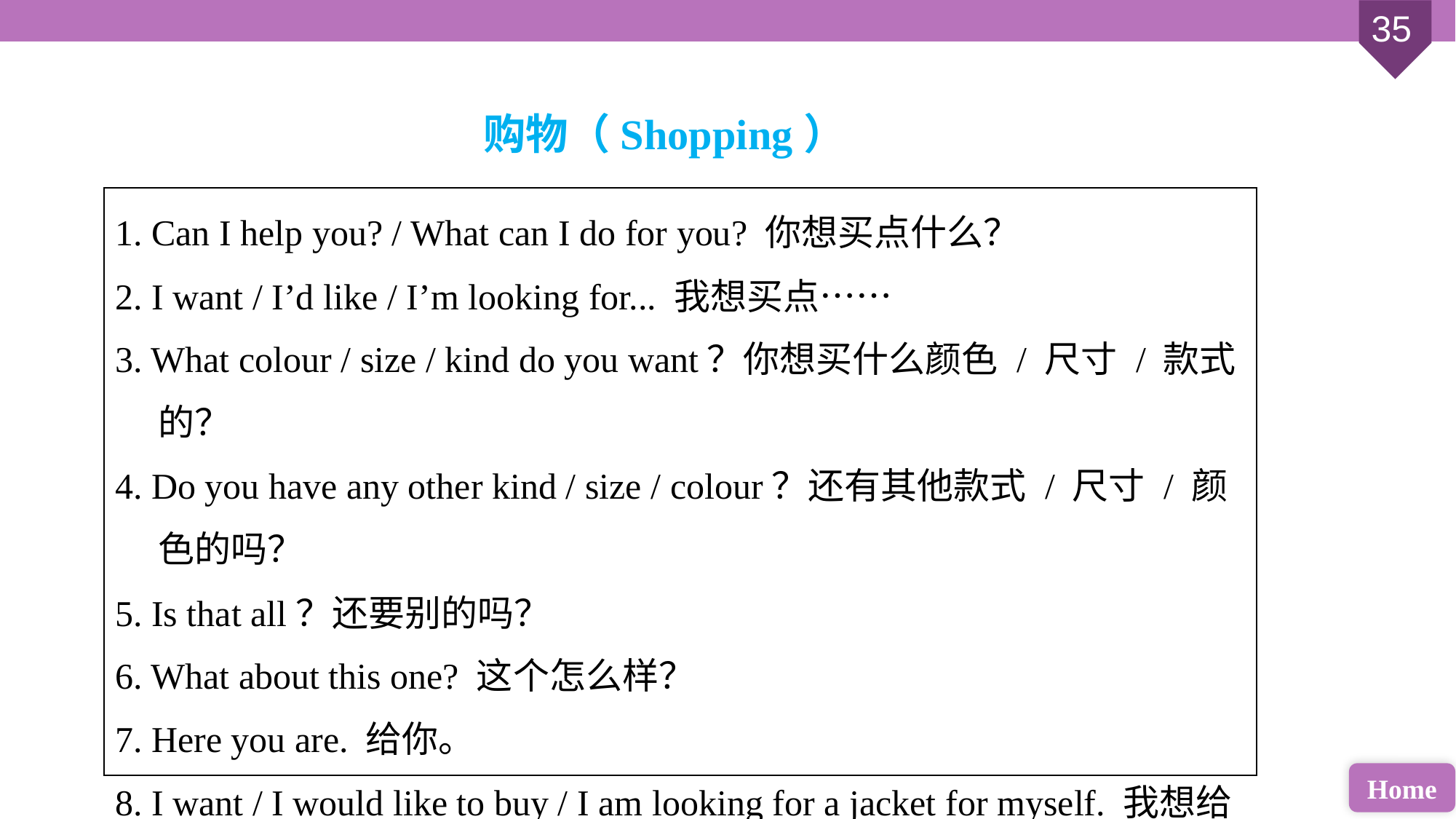

购物（Shopping）
| 1. Can I help you? / What can I do for you? 你想买点什么？ 2. I want / I’d like / I’m looking for... 我想买点⋯⋯ 3. What colour / size / kind do you want？你想买什么颜色 / 尺寸 / 款式的？ 4. Do you have any other kind / size / colour？还有其他款式 / 尺寸 / 颜色的吗？ 5. Is that all？还要别的吗？ 6. What about this one? 这个怎么样？ 7. Here you are. 给你。 8. I want / I would like to buy / I am looking for a jacket for myself. 我想给自己买件夹克衫。 |
| --- |